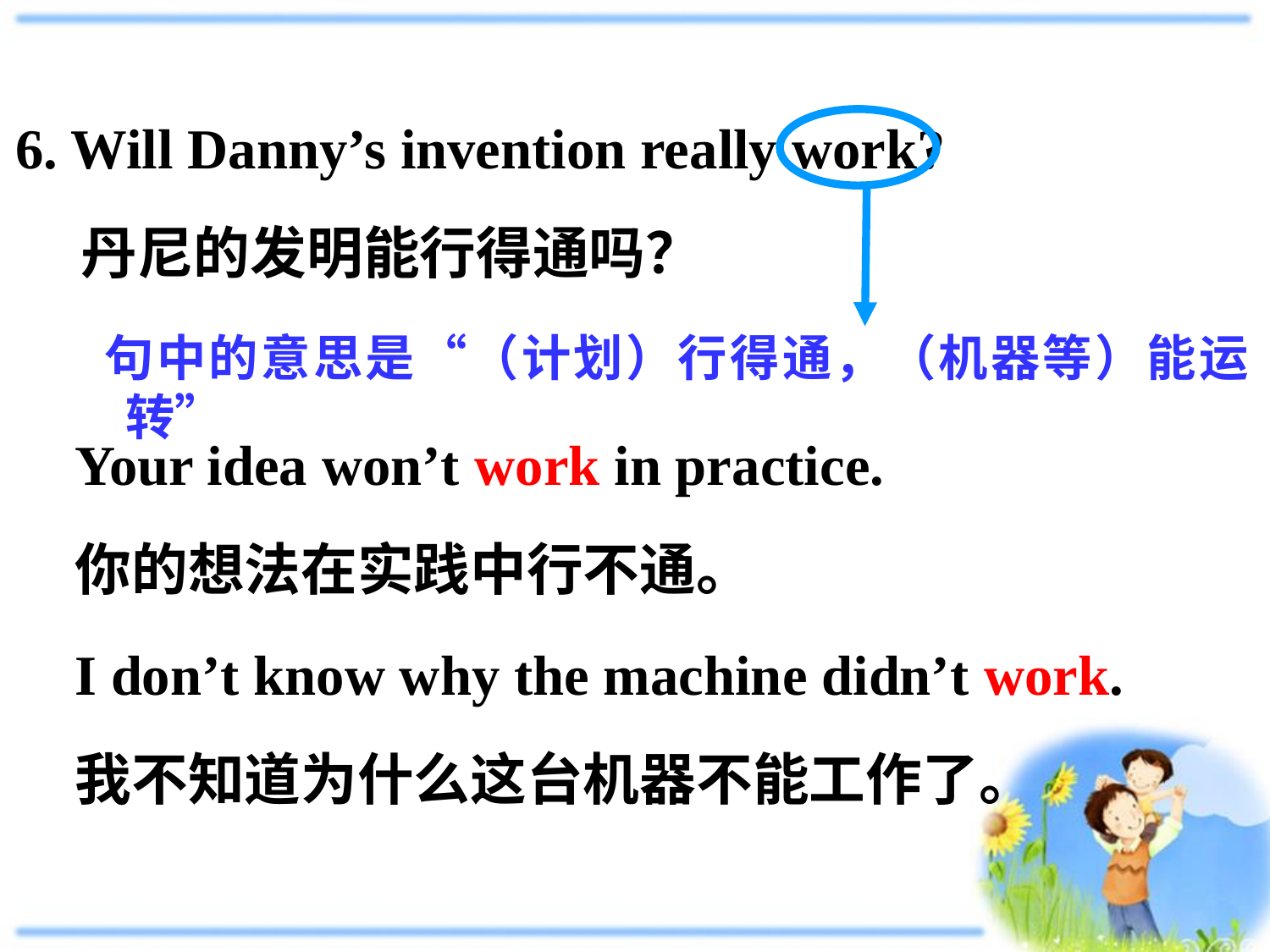

6. Will Danny’s invention really work?
    丹尼的发明能行得通吗？

  句中的意思是“（计划）行得通，（机器等）能运转”
Your idea won’t work in practice.
你的想法在实践中行不通。
I don’t know why the machine didn’t work.
我不知道为什么这台机器不能工作了。